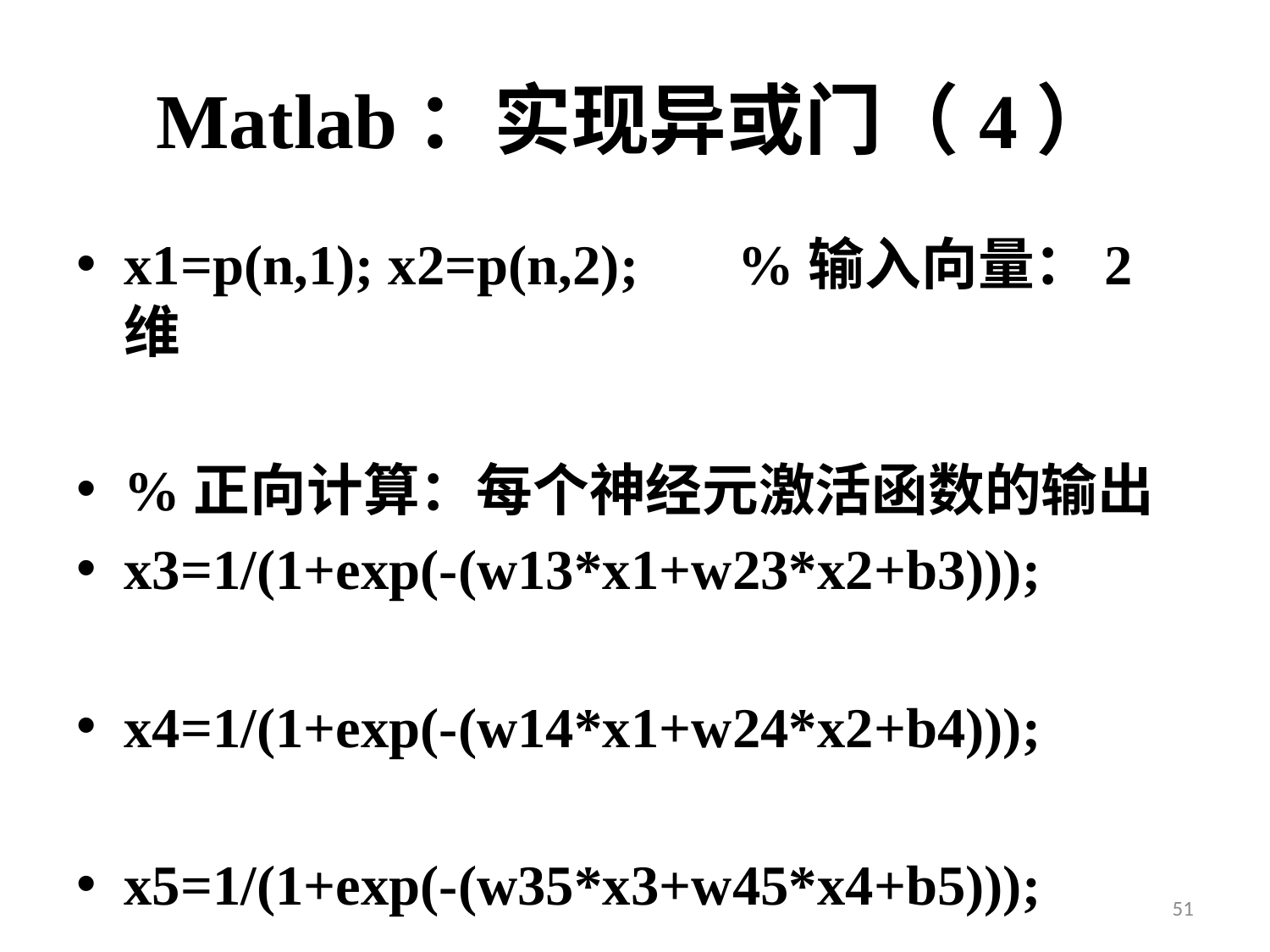

# Matlab：实现异或门（4）
x1=p(n,1); x2=p(n,2);       %输入向量：2维

%正向计算：每个神经元激活函数的输出
x3=1/(1+exp(-(w13*x1+w23*x2+b3)));

x4=1/(1+exp(-(w14*x1+w24*x2+b4)));

x5=1/(1+exp(-(w35*x3+w45*x4+b5)));

51